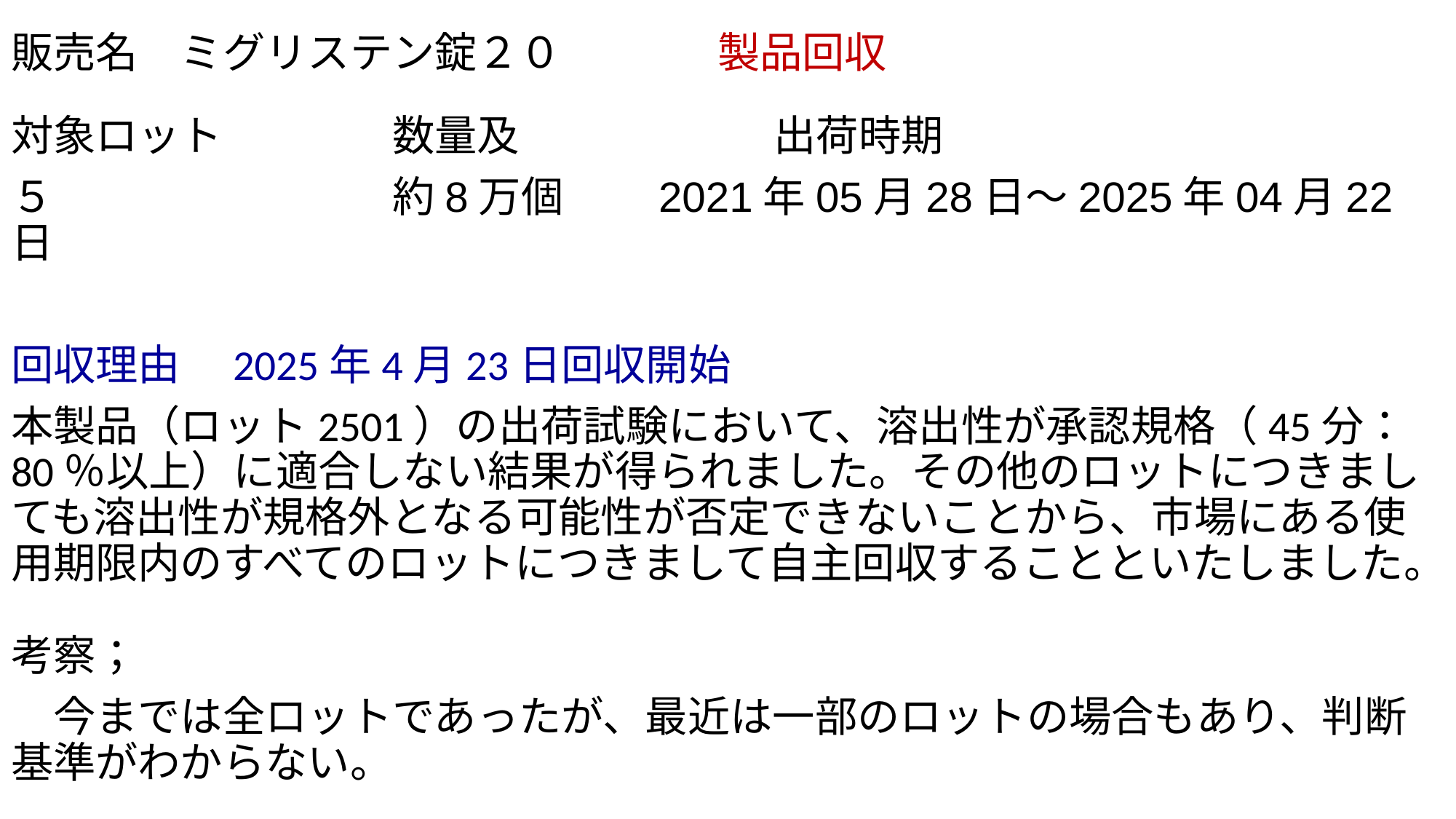

# 販売名　ミグリステン錠２０ 　　 　 製品回収
対象ロット　　　　数量及　　　　　　出荷時期
５　　　　　　　　約8万個　　2021年05月28日～2025年04月22日

回収理由　2025年4月23日回収開始
本製品（ロット2501）の出荷試験において、溶出性が承認規格（45分：80％以上）に適合しない結果が得られました。その他のロットにつきましても溶出性が規格外となる可能性が否定できないことから、市場にある使用期限内のすべてのロットにつきまして自主回収することといたしました。

考察；
　今までは全ロットであったが、最近は一部のロットの場合もあり、判断基準がわからない。